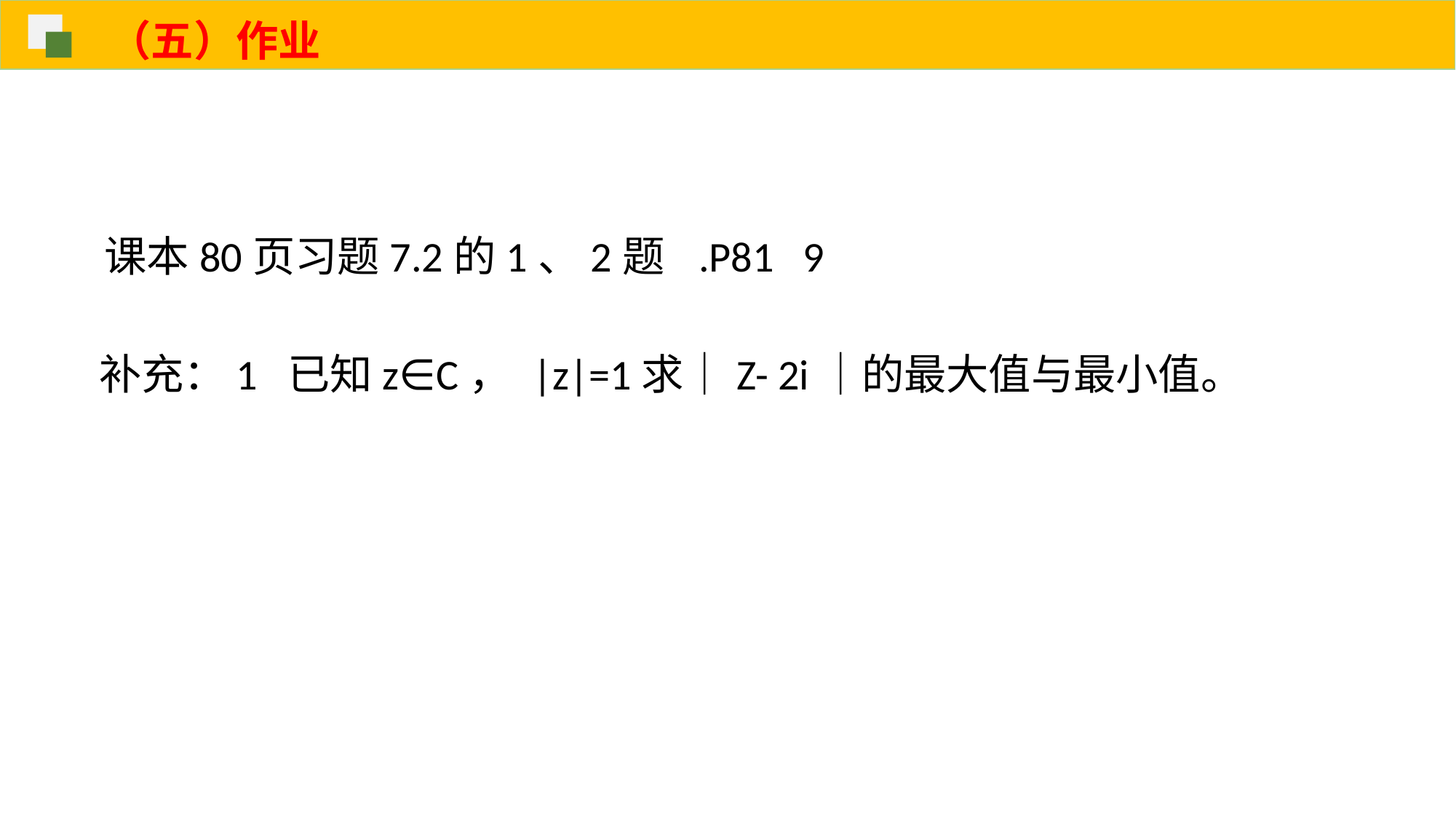

（五）作业
课本80页习题7.2的1、2题  .P81   9
补充：1  已知z∈C， |z|=1求｜Z- 2i｜的最大值与最小值。